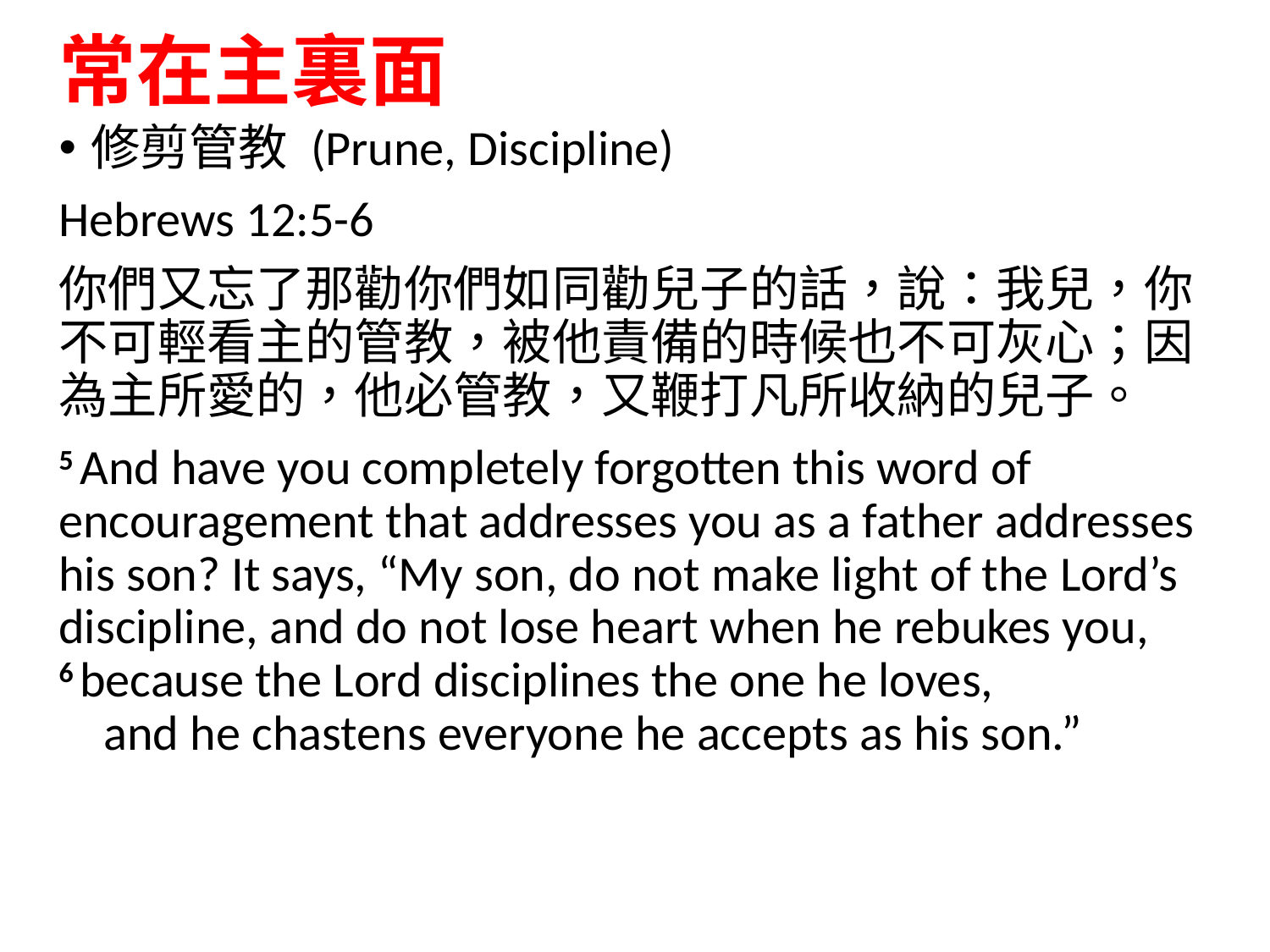

# 常在主裏面
修剪管教 (Prune, Discipline)
Hebrews 12:5-6
你們又忘了那勸你們如同勸兒子的話，說：我兒，你不可輕看主的管教，被他責備的時候也不可灰心；因為主所愛的，他必管教，又鞭打凡所收納的兒子。
5 And have you completely forgotten this word of encouragement that addresses you as a father addresses his son? It says, “My son, do not make light of the Lord’s discipline, and do not lose heart when he rebukes you,
6 because the Lord disciplines the one he loves,
    and he chastens everyone he accepts as his son.”